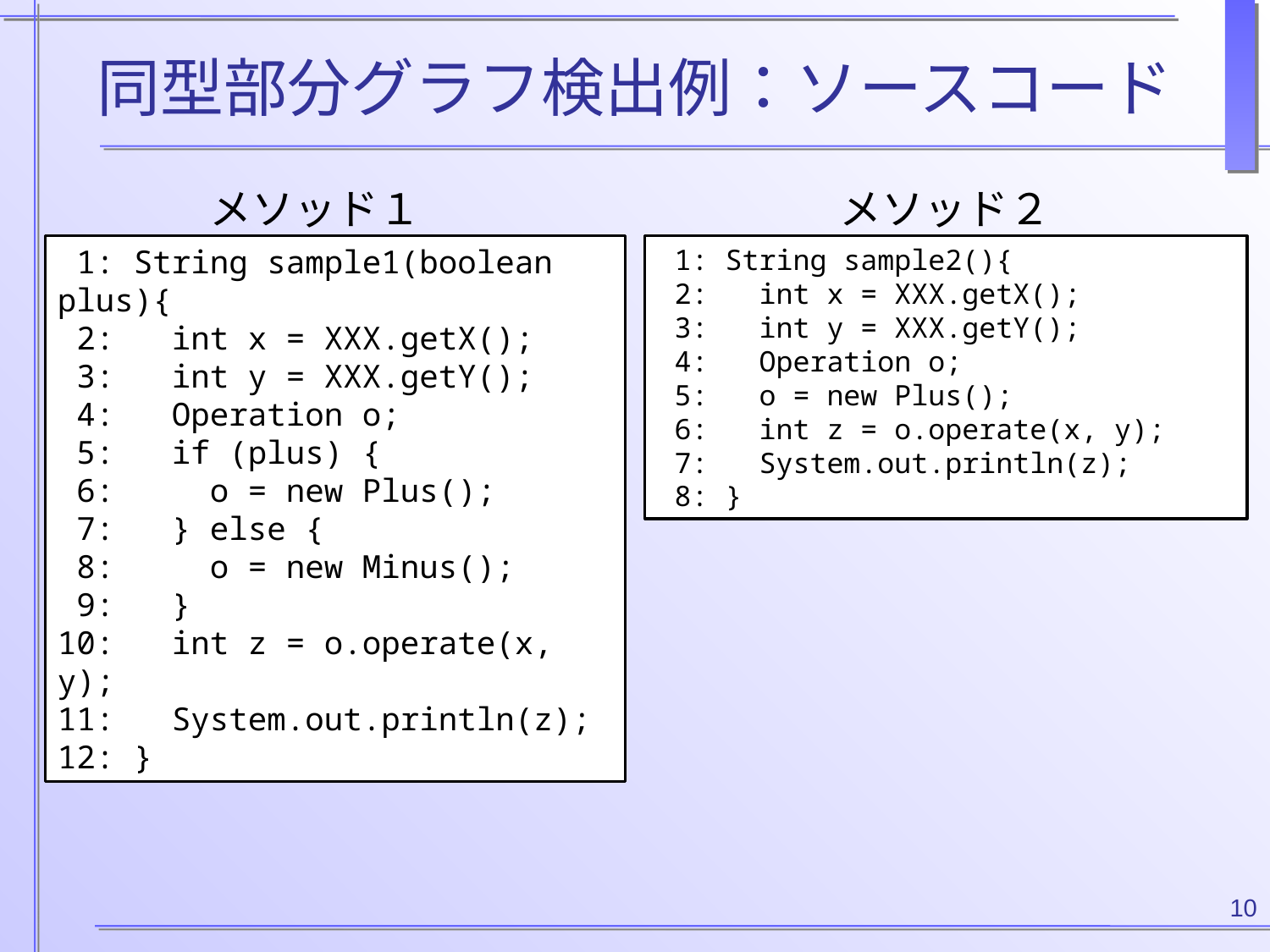

# 同型部分グラフ検出例：ソースコード
メソッド１
メソッド２
 1: String sample1(boolean plus){
 2:   int x = XXX.getX();
 3:   int y = XXX.getY();
 4:   Operation o;
 5:   if (plus) {
 6:     o = new Plus();
 7:   } else {
 8:     o = new Minus();
 9:   }
10:   int z = o.operate(x, y);
11:   System.out.println(z);
12: }
 1: String sample2(){
 2:   int x = XXX.getX();
 3:   int y = XXX.getY();
 4:   Operation o;
 5:   o = new Plus();
 6:   int z = o.operate(x, y);
 7:   System.out.println(z);
 8: }
10